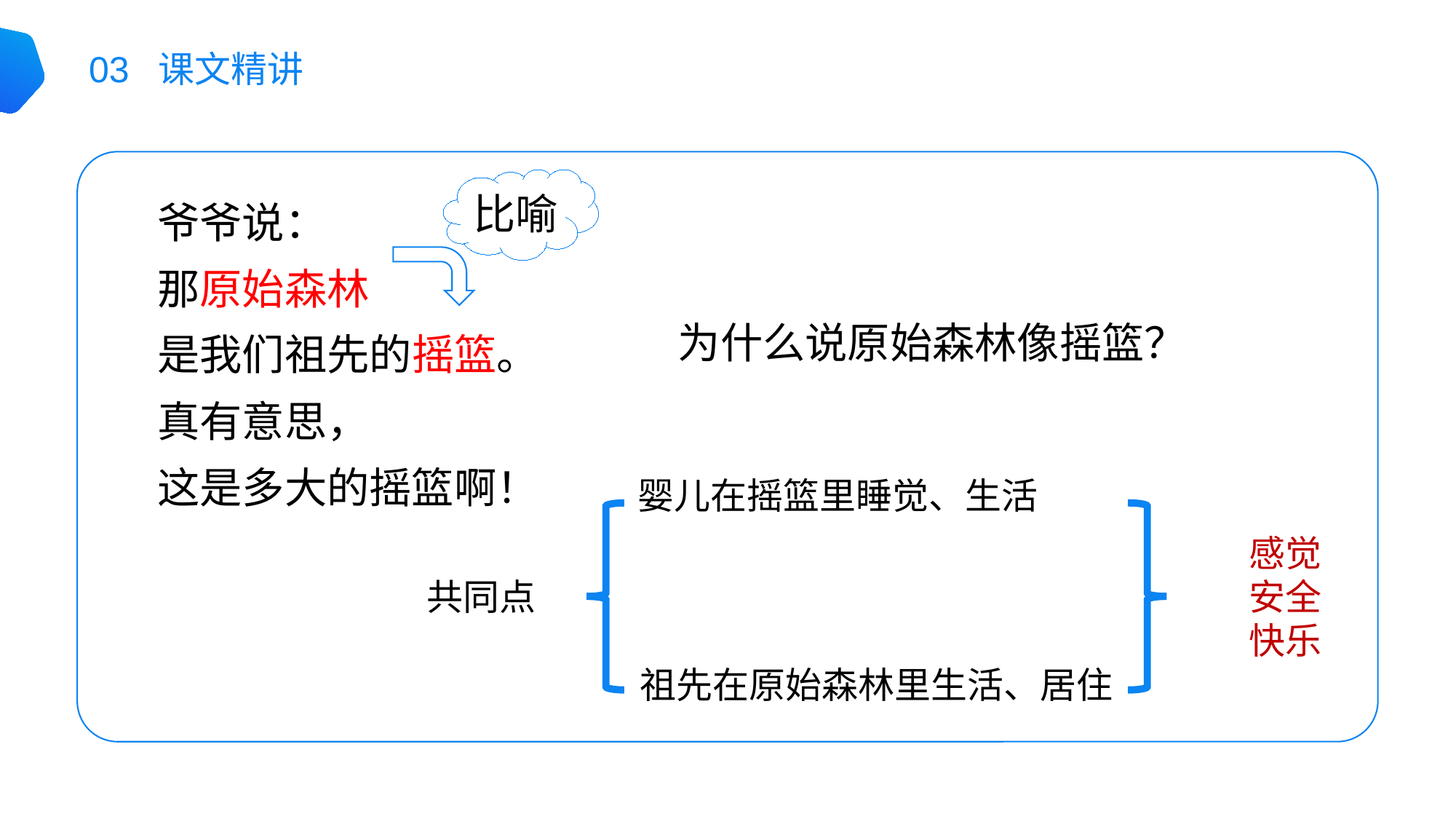

03  课文精讲
比喻
爷爷说：
那原始森林
是我们祖先的摇篮。
真有意思，
这是多大的摇篮啊！

为什么说原始森林像摇篮？
婴儿在摇篮里睡觉、生活

感觉
安全
快乐
共同点
祖先在原始森林里生活、居住